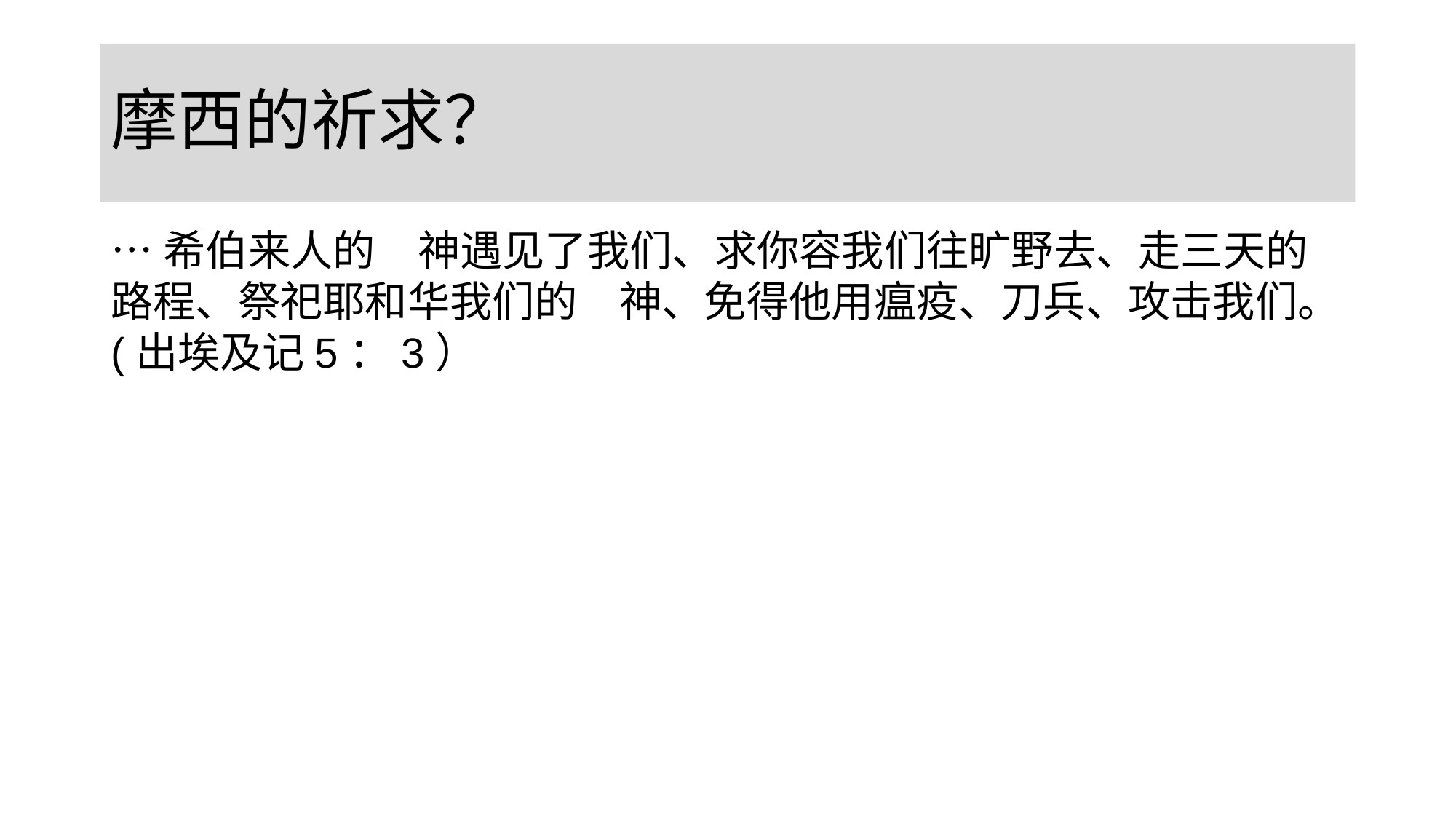

# 摩西的祈求？
…希伯来人的　神遇见了我们、求你容我们往旷野去、走三天的路程、祭祀耶和华我们的　神、免得他用瘟疫、刀兵、攻击我们。
(出埃及记5：3）